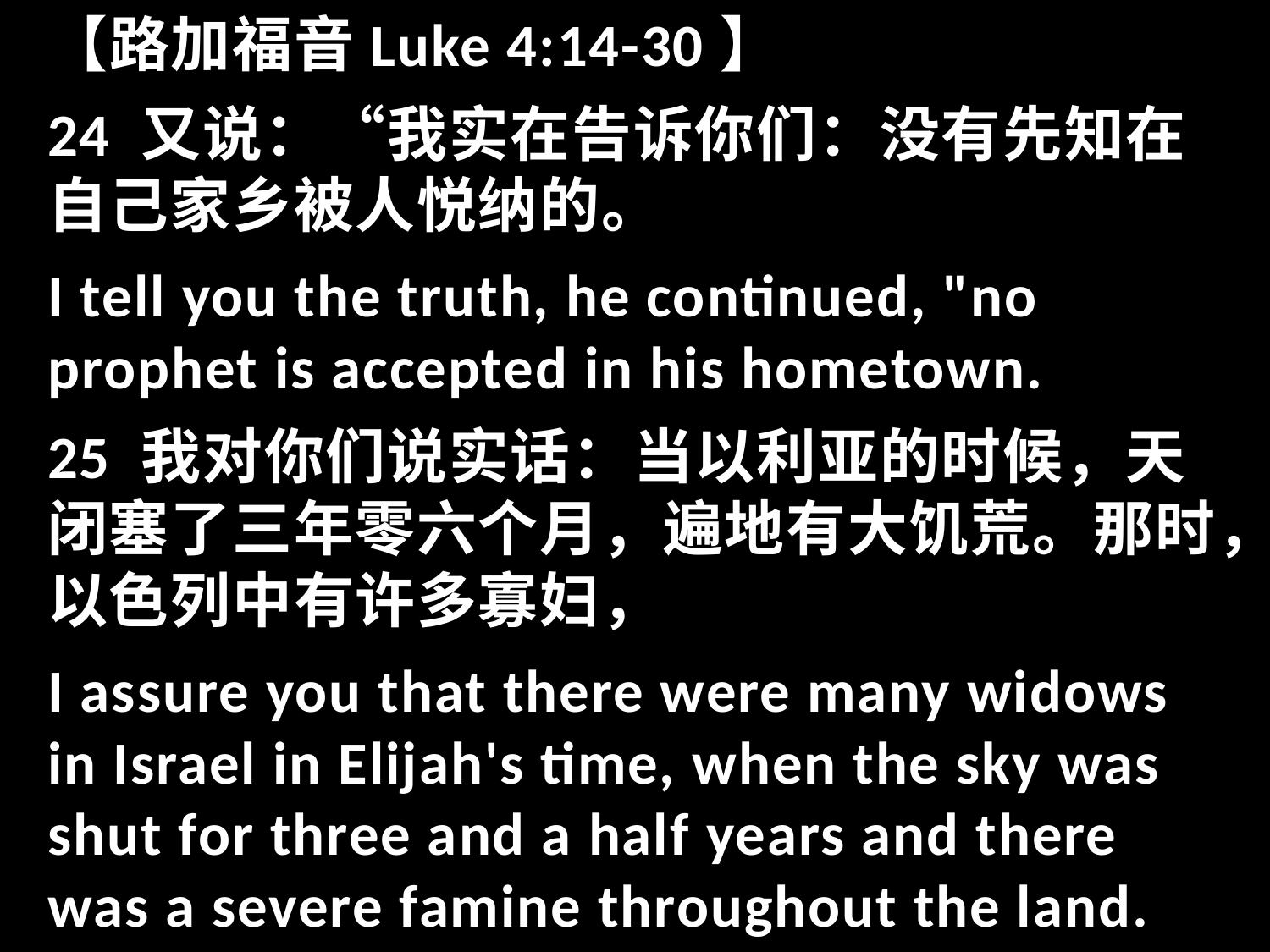

【路加福音Luke 4:14-30】
24 又说：“我实在告诉你们：没有先知在自己家乡被人悦纳的。
I tell you the truth, he continued, "no prophet is accepted in his hometown.
25 我对你们说实话：当以利亚的时候，天闭塞了三年零六个月，遍地有大饥荒。那时，以色列中有许多寡妇，
I assure you that there were many widows in Israel in Elijah's time, when the sky was shut for three and a half years and there was a severe famine throughout the land.